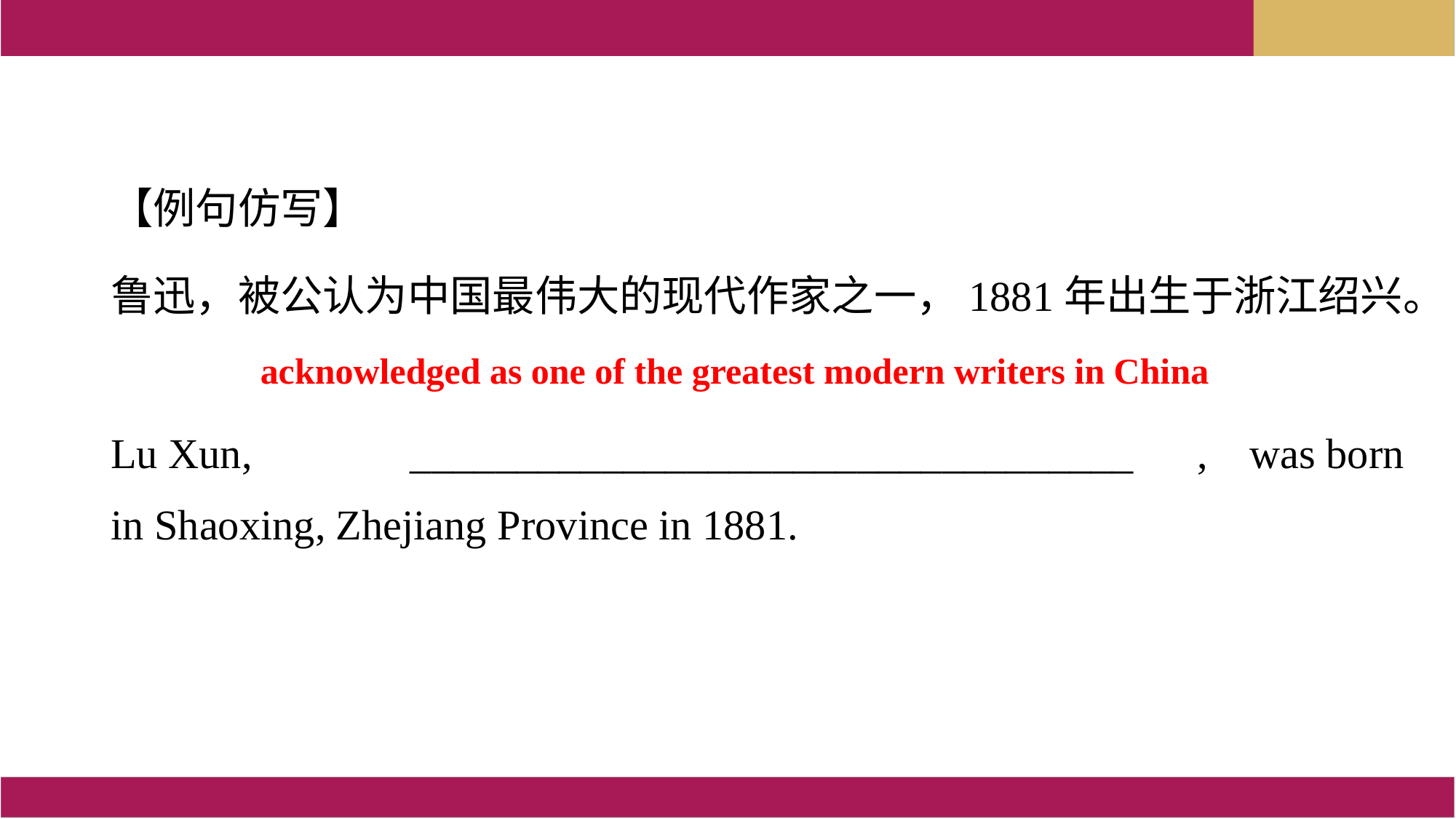

【例句仿写】
鲁迅，被公认为中国最伟大的现代作家之一，1881年出生于浙江绍兴。
Lu Xun,               __________________________________      ,    was born in Shaoxing, Zhejiang Province in 1881.
acknowledged as one of the greatest modern writers in China